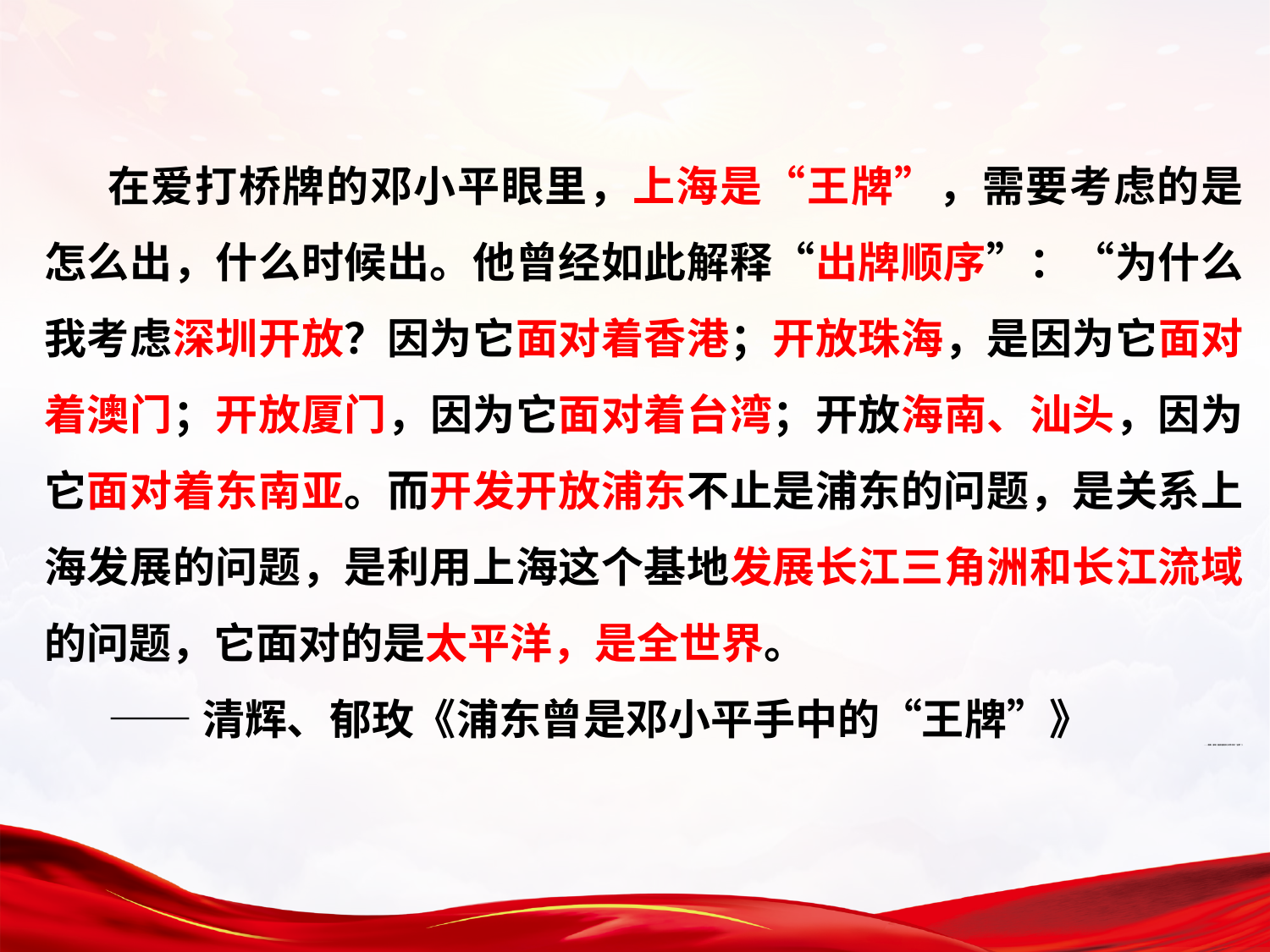

在爱打桥牌的邓小平眼里，上海是“王牌”，需要考虑的是怎么出，什么时候出。他曾经如此解释“出牌顺序”：“为什么我考虑深圳开放？因为它面对着香港；开放珠海，是因为它面对着澳门；开放厦门，因为它面对着台湾；开放海南、汕头，因为它面对着东南亚。而开发开放浦东不止是浦东的问题，是关系上海发展的问题，是利用上海这个基地发展长江三角洲和长江流域的问题，它面对的是太平洋，是全世界。
——清辉、郁玫《浦东曾是邓小平手中的“王牌”》
——清辉、郁玫《浦东曾是邓小平手中的“王牌”》